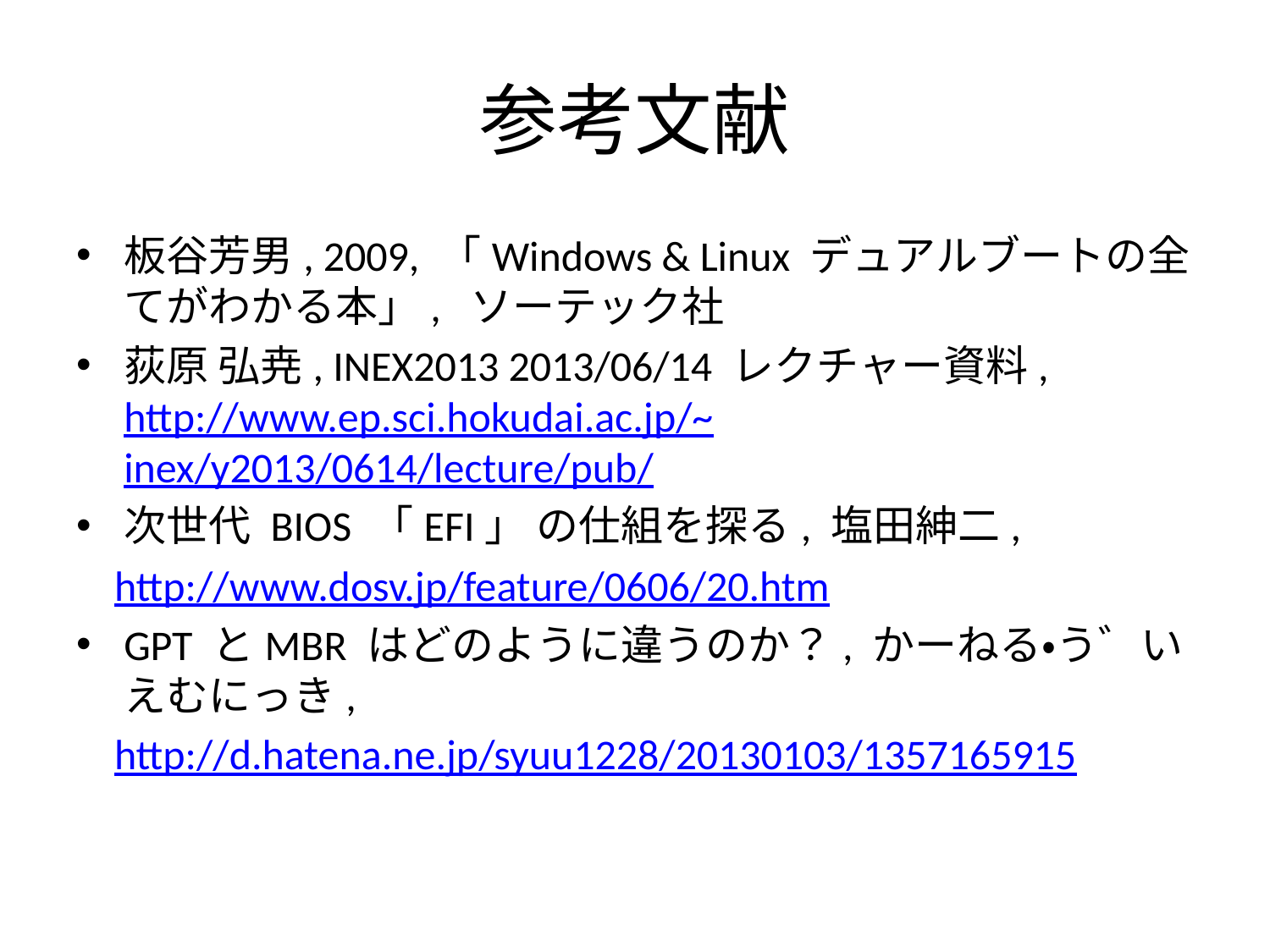

# 参考文献
板谷芳男, 2009, 「Windows & Linux デュアルブートの全てがわかる本」,  ソーテック社
荻原 弘尭, INEX2013 2013/06/14 レクチャー資料,  http://www.ep.sci.hokudai.ac.jp/~inex/y2013/0614/lecture/pub/
次世代 BIOS 「EFI」 の仕組を探る, 塩田紳二,
    http://www.dosv.jp/feature/0606/20.htm
GPT とMBR はどのように違うのか？, かーねる・う゛いえむにっき,
    http://d.hatena.ne.jp/syuu1228/20130103/1357165915